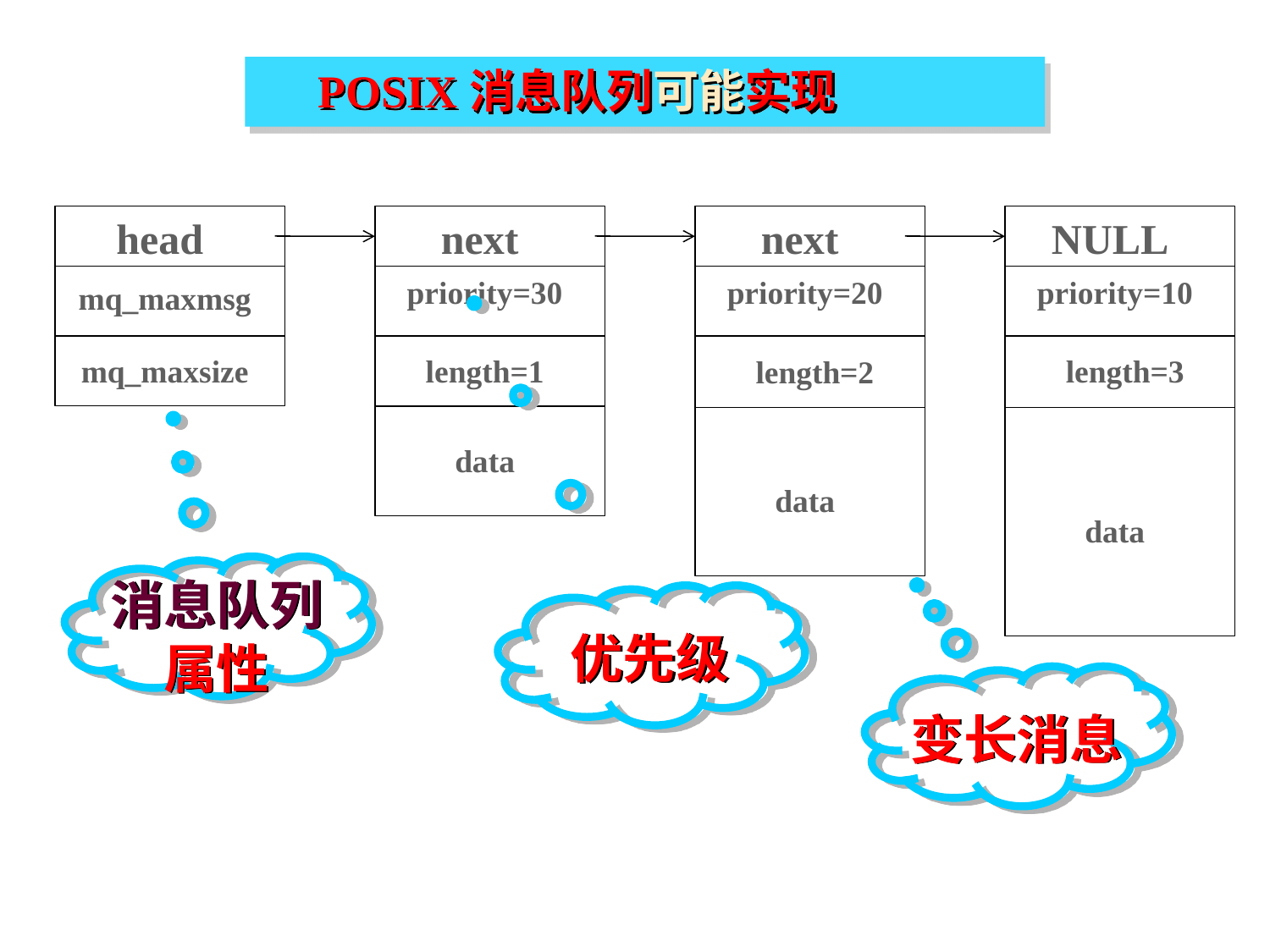

POSIX消息队列可能实现

head
mq_maxmsg
mq_maxsize

next
priority=30
data

next
priority=20
data

NULL
priority=10
data
length=1
length=3
length=2

消息队列属性

优先级

变长消息